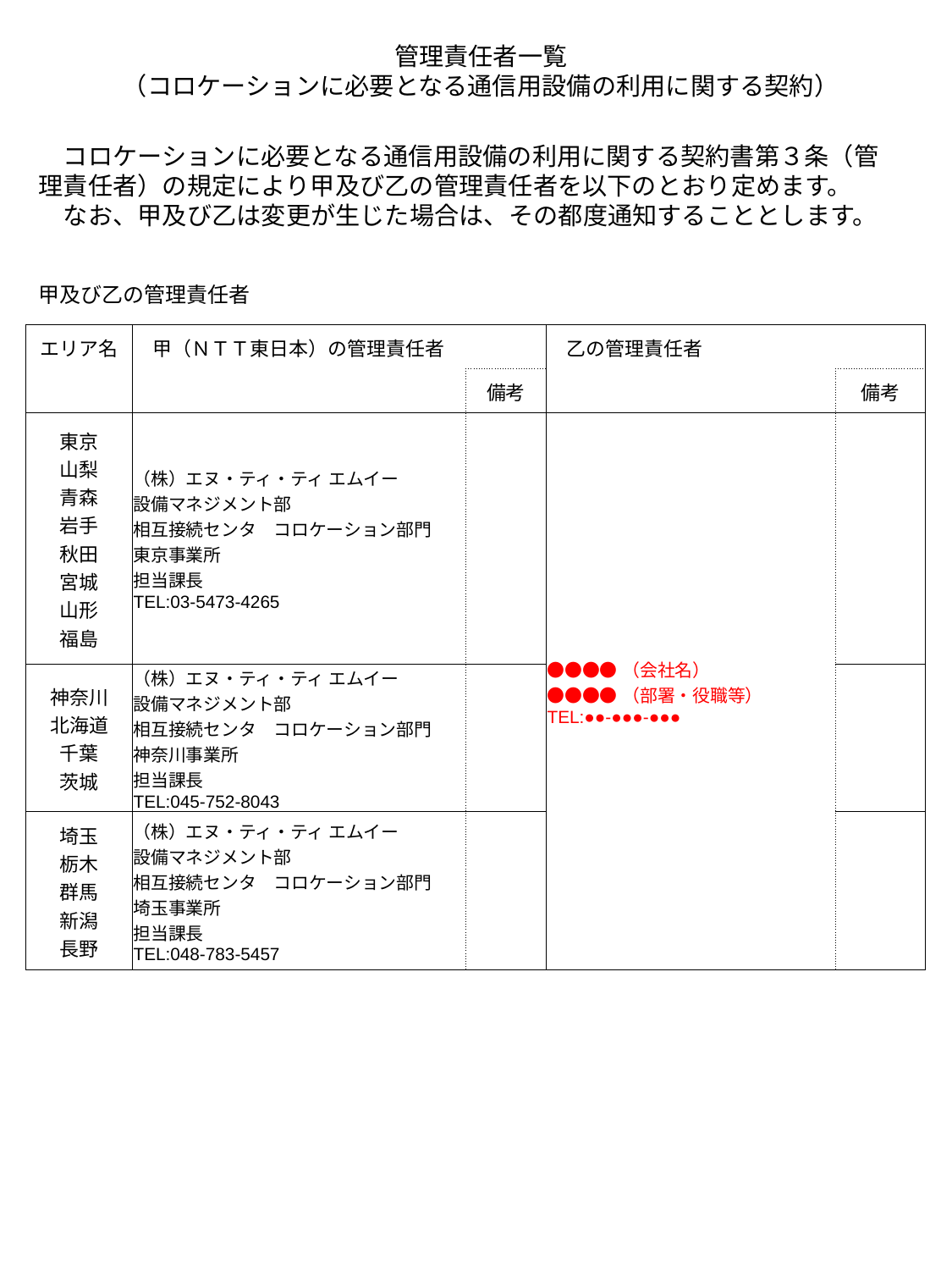

管理責任者一覧
（コロケーションに必要となる通信用設備の利用に関する契約）
　コロケーションに必要となる通信用設備の利用に関する契約書第３条（管理責任者）の規定により甲及び乙の管理責任者を以下のとおり定めます。
　なお、甲及び乙は変更が生じた場合は、その都度通知することとします。
甲及び乙の管理責任者
| エリア名 | 甲（ＮＴＴ東日本）の管理責任者 |  | 乙の管理責任者 |  |
| --- | --- | --- | --- | --- |
|  |  | 備考 |  | 備考 |
| 東京 山梨 青森 岩手 秋田 宮城 山形 福島 | （株）エヌ・ティ・ティ エムイー 設備マネジメント部 相互接続センタ　コロケーション部門 東京事業所 担当課長 TEL:03-5473-4265 |  | ●●●●（会社名） ●●●●（部署・役職等） TEL:●●-●●●-●●● |  |
| 神奈川 北海道 千葉 茨城 | （株）エヌ・ティ・ティ エムイー 設備マネジメント部 相互接続センタ　コロケーション部門 神奈川事業所 担当課長 TEL:045-752-8043 |  |  |  |
| 埼玉 栃木 群馬 新潟 長野 | （株）エヌ・ティ・ティ エムイー 設備マネジメント部 相互接続センタ　コロケーション部門 埼玉事業所 担当課長 TEL:048-783-5457 |  |  |  |